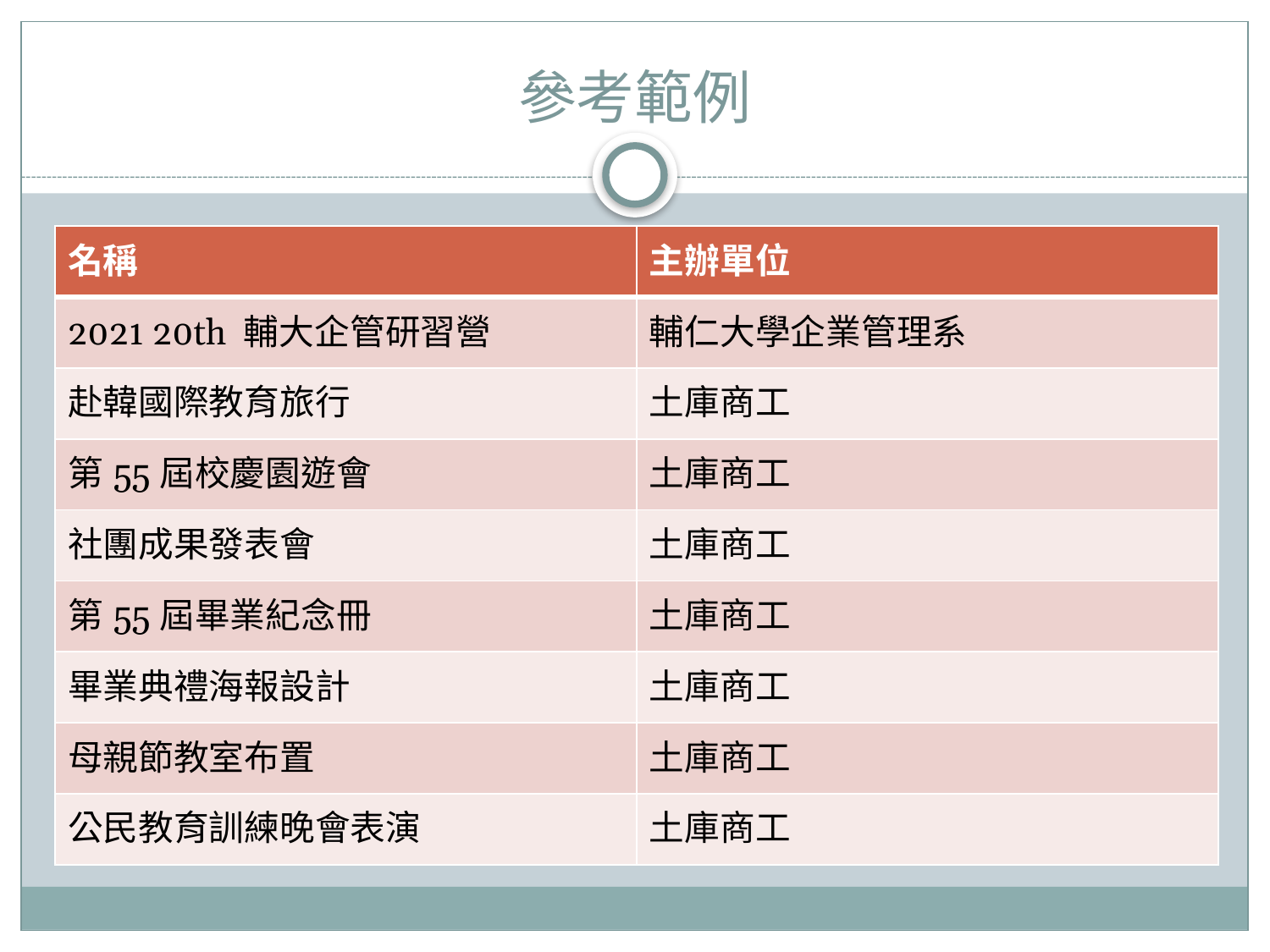

# 參考範例
| 名稱 | 主辦單位 |
| --- | --- |
| 2021 20th 輔大企管研習營 | 輔仁大學企業管理系 |
| 赴韓國際教育旅行 | 土庫商工 |
| 第55屆校慶園遊會 | 土庫商工 |
| 社團成果發表會 | 土庫商工 |
| 第55屆畢業紀念冊 | 土庫商工 |
| 畢業典禮海報設計 | 土庫商工 |
| 母親節教室布置 | 土庫商工 |
| 公民教育訓練晚會表演 | 土庫商工 |